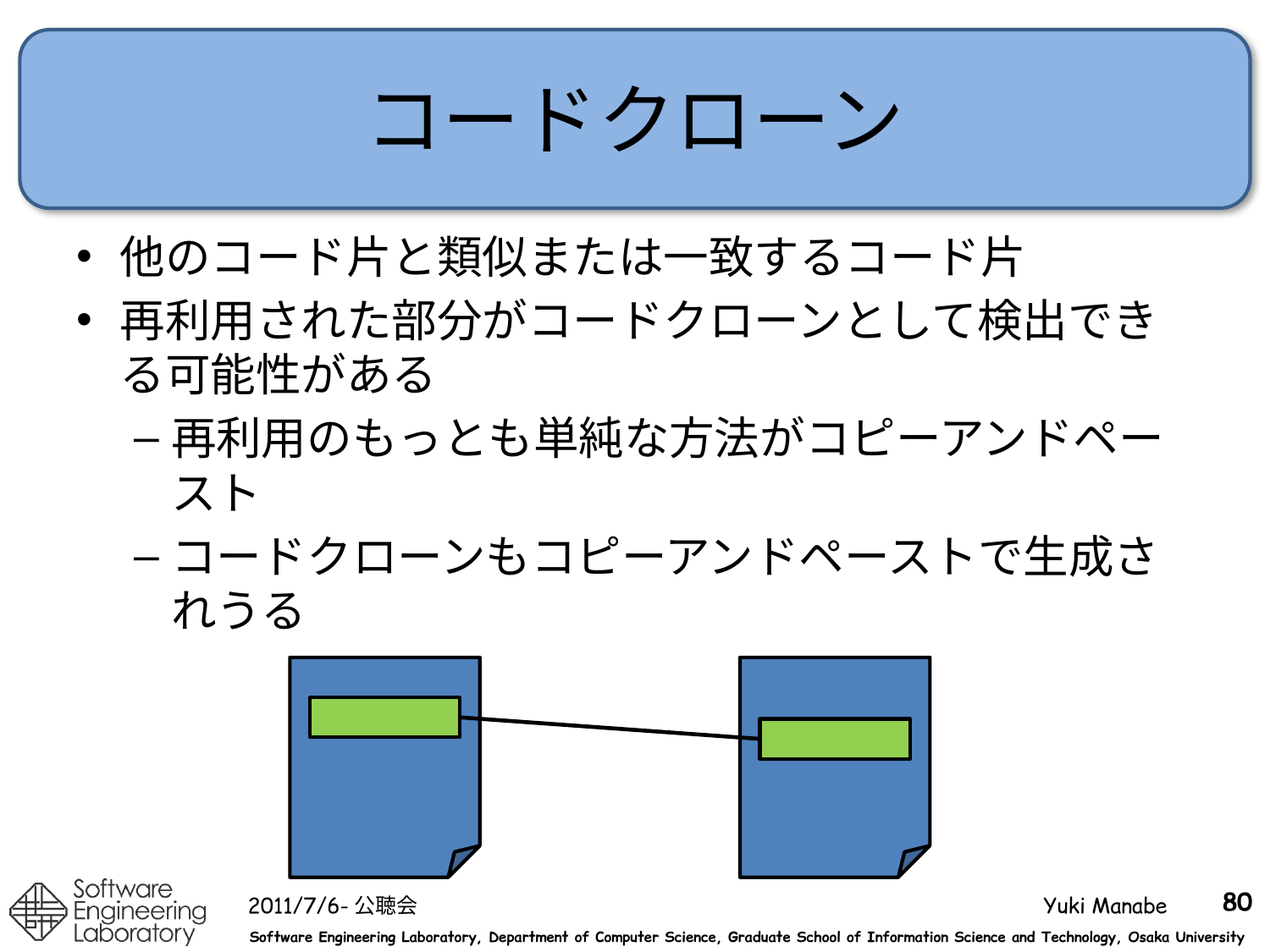

# コードクローン
他のコード片と類似または一致するコード片
再利用された部分がコードクローンとして検出できる可能性がある
再利用のもっとも単純な方法がコピーアンドペースト
コードクローンもコピーアンドペーストで生成されうる

80
2011/7/6-公聴会
Yuki Manabe